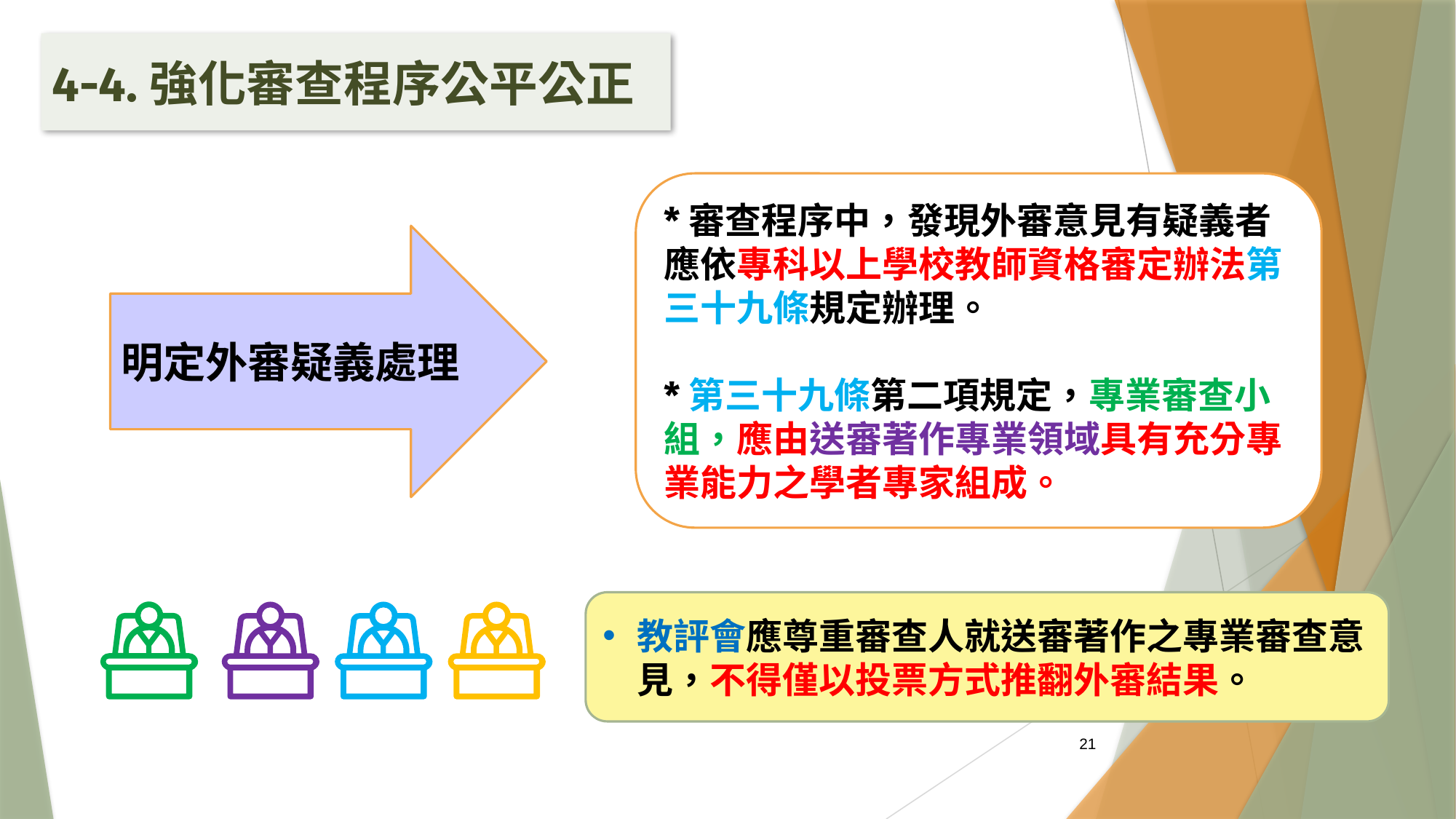

4-4.強化審查程序公平公正
*審查程序中，發現外審意見有疑義者應依專科以上學校教師資格審定辦法第三十九條規定辦理。

*第三十九條第二項規定，專業審查小組，應由送審著作專業領域具有充分專業能力之學者專家組成。
明定外審疑義處理
教評會應尊重審查人就送審著作之專業審查意見，不得僅以投票方式推翻外審結果。

21